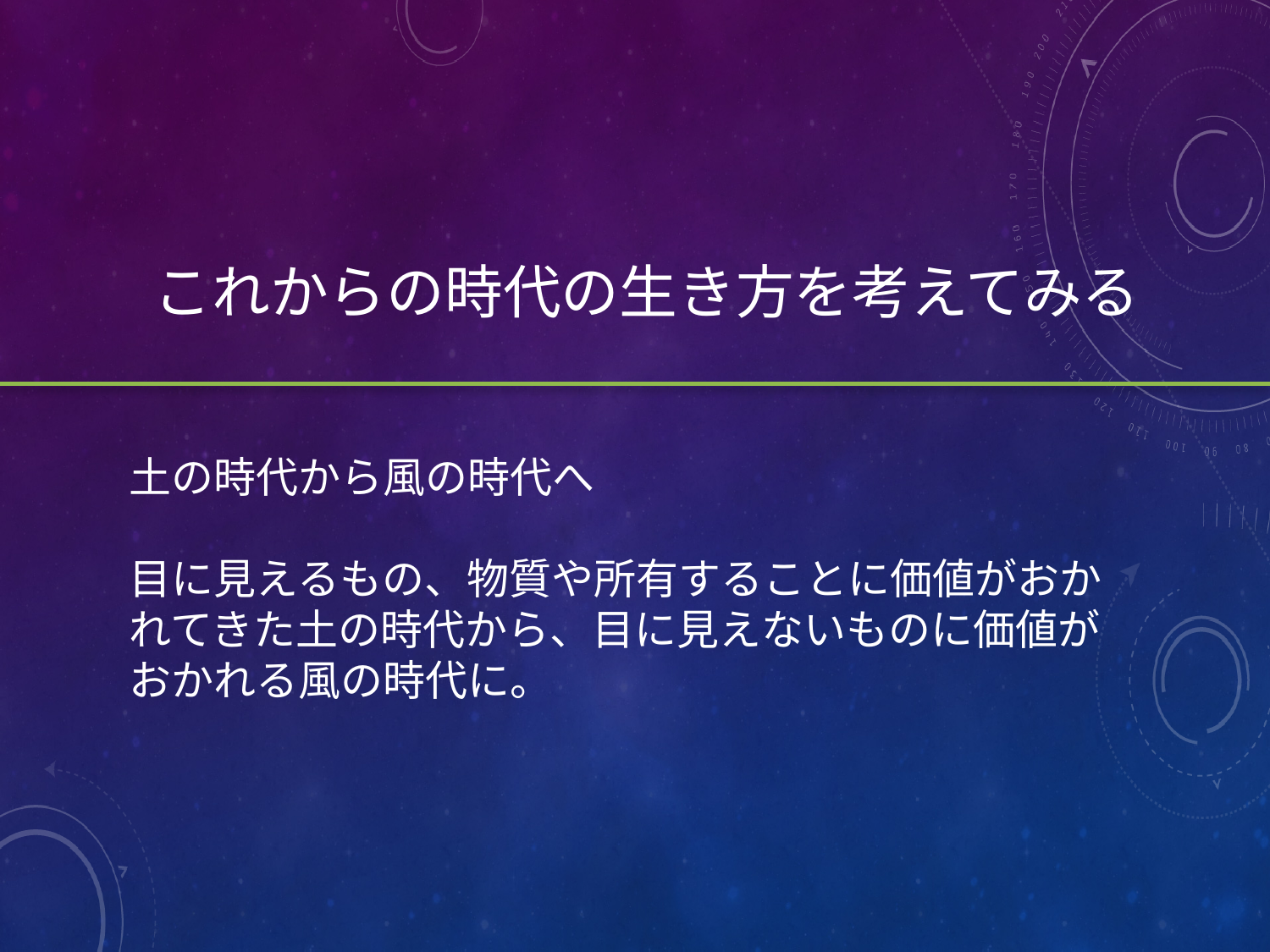

これからの時代の生き方を考えてみる
土の時代から風の時代へ

目に見えるもの、物質や所有することに価値がおかれてきた土の時代から、目に見えないものに価値がおかれる風の時代に。